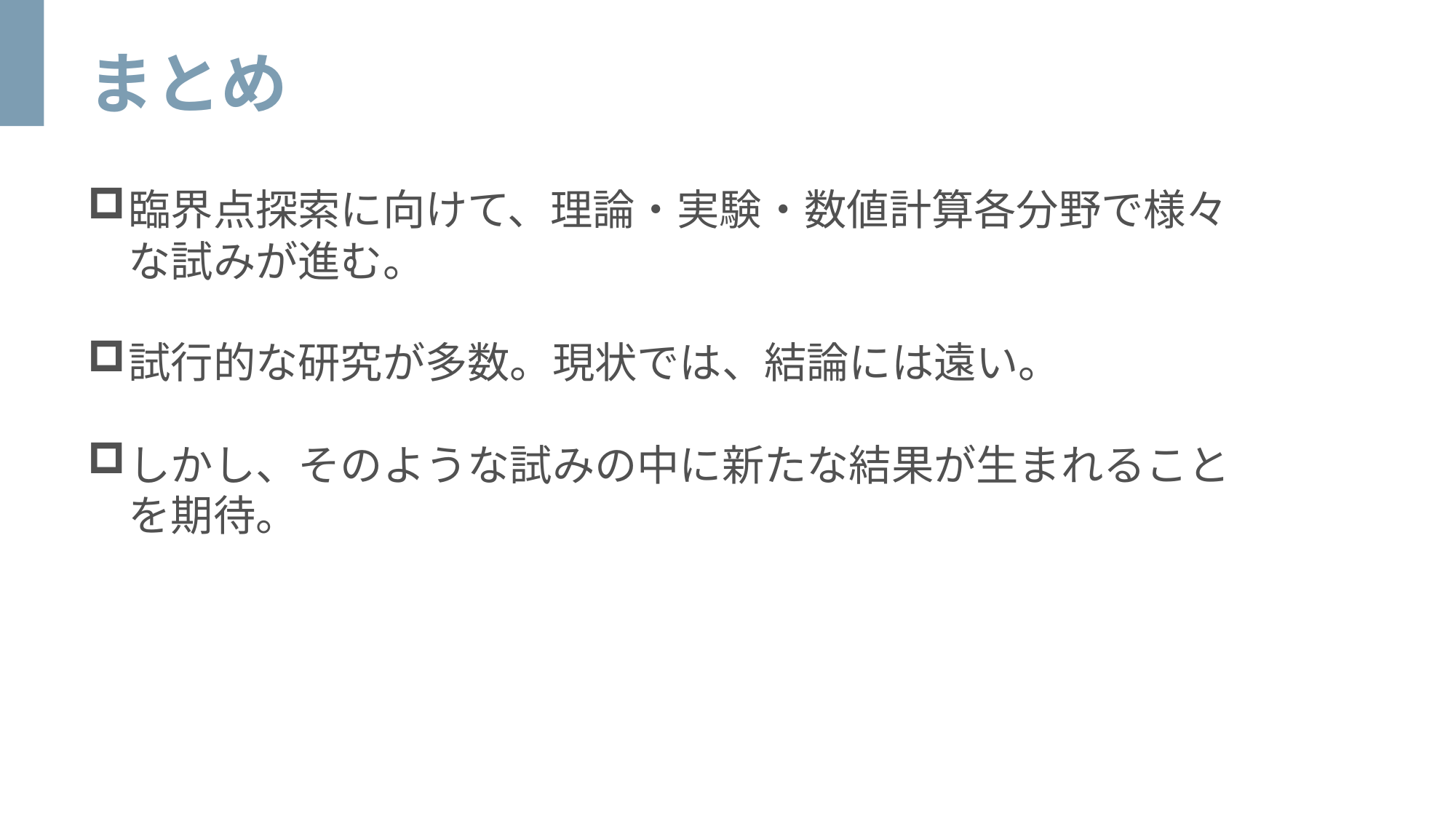

# まとめ
臨界点探索に向けて、理論・実験・数値計算各分野で様々な試みが進む。

試行的な研究が多数。現状では、結論には遠い。

しかし、そのような試みの中に新たな結果が生まれることを期待。